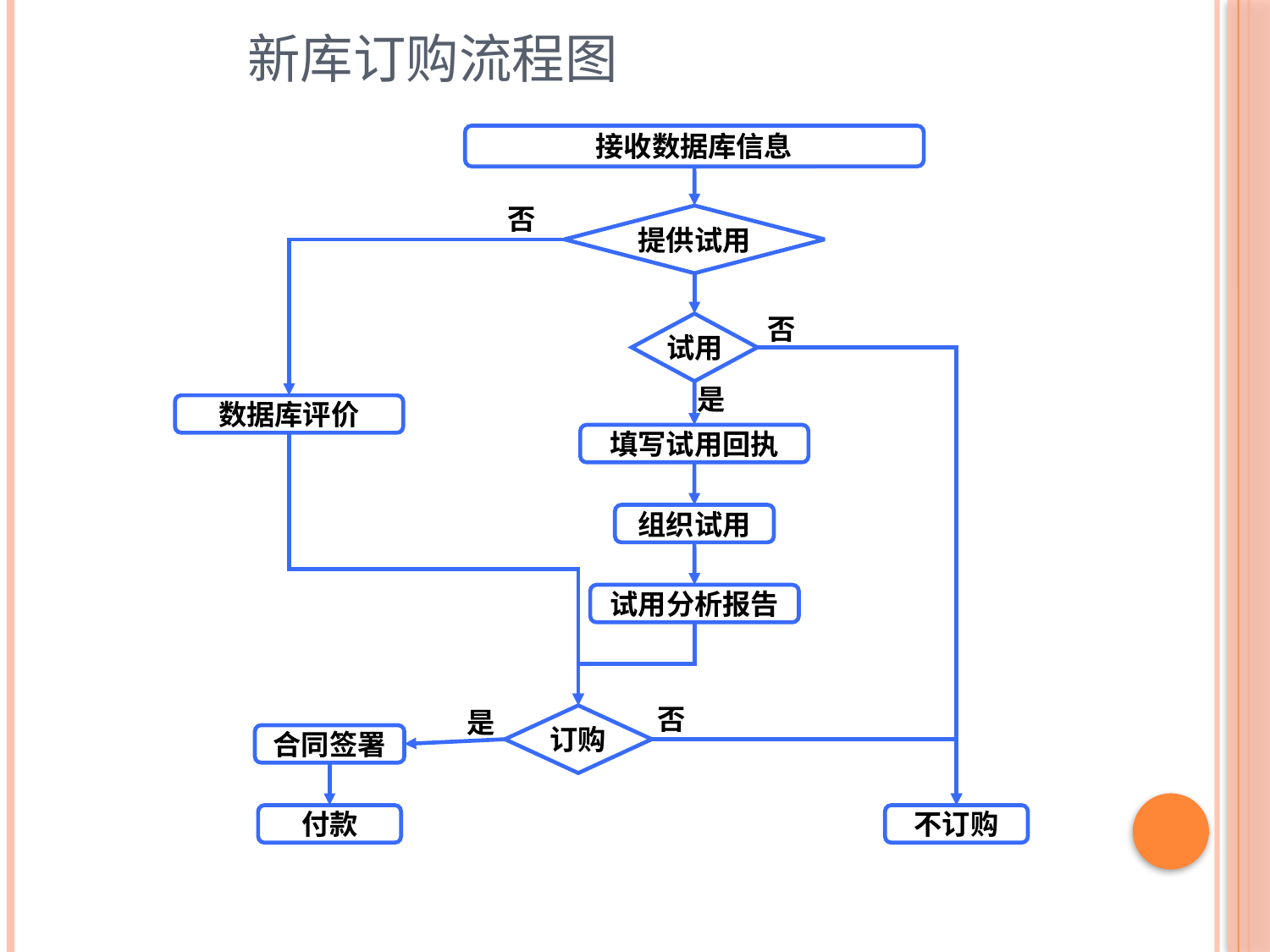

新库订购流程图
接收数据库信息
否
提供试用
否
试用
是
数据库评价
填写试用回执
组织试用
试用分析报告
否
是
订购
合同签署
付款
不订购